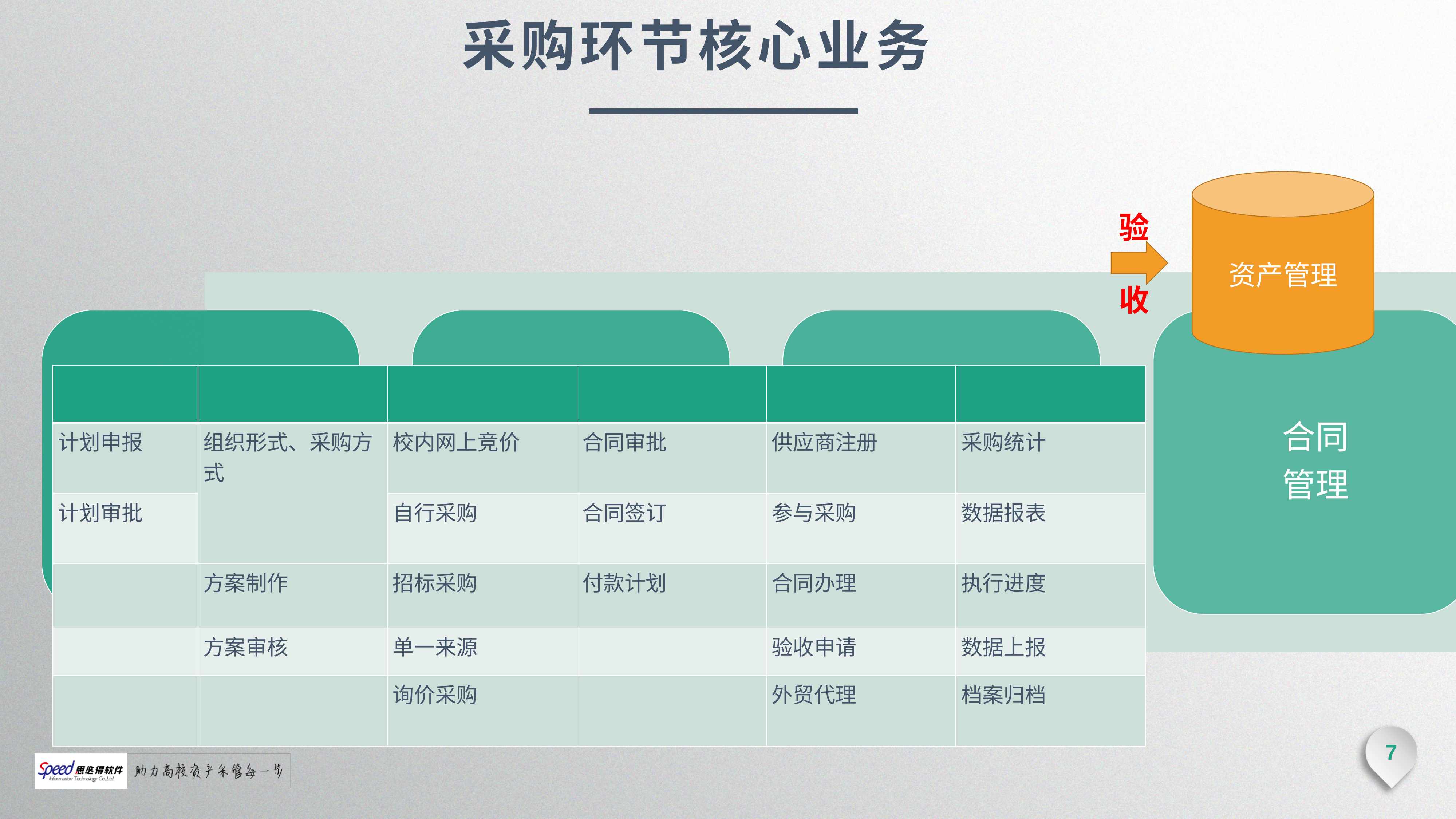

# 采购环节核心业务
采购
申请
采购项目管理
采购
执行
合同
管理
供应商管理
统计归档
资产管理
验

收
|  |  |  |  |  |  |
| --- | --- | --- | --- | --- | --- |
| 计划申报 | 组织形式、采购方式 | 校内网上竞价 | 合同审批 | 供应商注册 | 采购统计 |
| 计划审批 |  | 自行采购 | 合同签订 | 参与采购 | 数据报表 |
|  | 方案制作 | 招标采购 | 付款计划 | 合同办理 | 执行进度 |
|  | 方案审核 | 单一来源 |  | 验收申请 | 数据上报 |
|  |  | 询价采购 |  | 外贸代理 | 档案归档 |